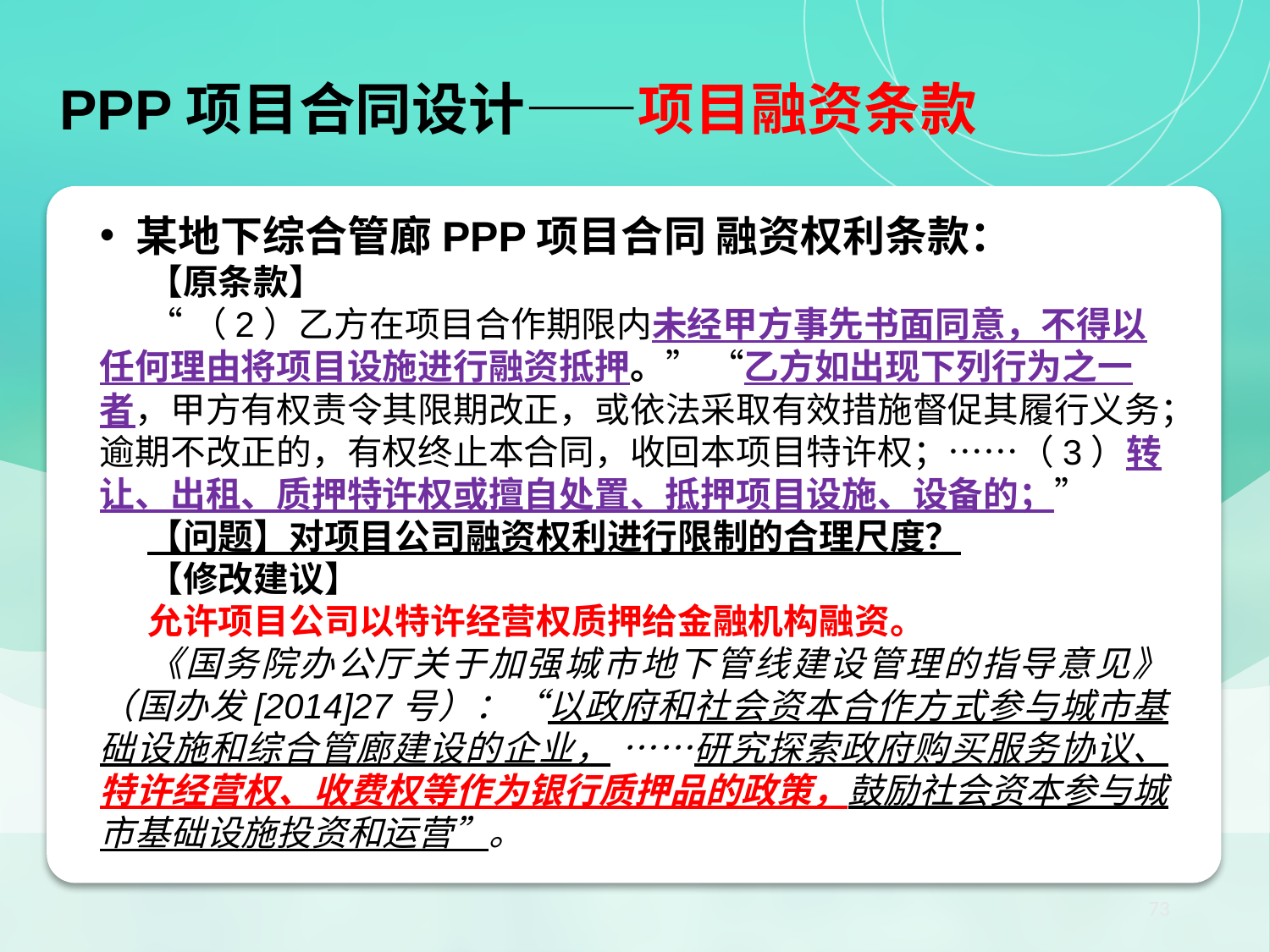

PPP项目合同设计——项目融资条款
【小结】PPP项目核心法律关系：项目合同
某地下综合管廊PPP项目合同 融资权利条款：
【原条款】
“（2）乙方在项目合作期限内未经甲方事先书面同意，不得以任何理由将项目设施进行融资抵押。” “乙方如出现下列行为之一者，甲方有权责令其限期改正，或依法采取有效措施督促其履行义务；逾期不改正的，有权终止本合同，收回本项目特许权；……（3）转让、出租、质押特许权或擅自处置、抵押项目设施、设备的；”
【问题】对项目公司融资权利进行限制的合理尺度？
【修改建议】
允许项目公司以特许经营权质押给金融机构融资。
《国务院办公厅关于加强城市地下管线建设管理的指导意见》（国办发[2014]27号）：“以政府和社会资本合作方式参与城市基础设施和综合管廊建设的企业， ……研究探索政府购买服务协议、特许经营权、收费权等作为银行质押品的政策，鼓励社会资本参与城市基础设施投资和运营”。

73